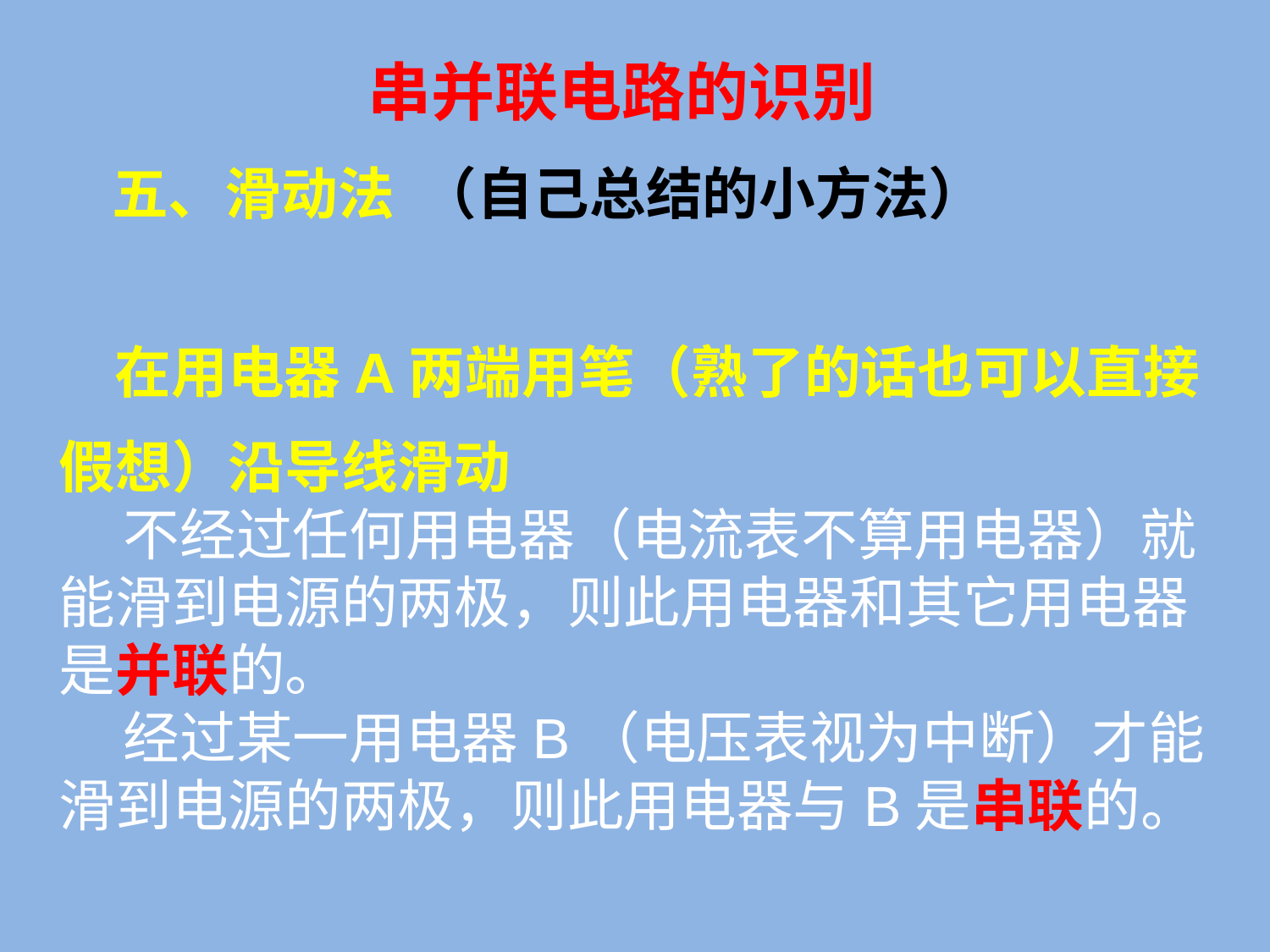

串并联电路的识别
五、滑动法  （自己总结的小方法）
    在用电器A两端用笔（熟了的话也可以直接假想）沿导线滑动
    不经过任何用电器（电流表不算用电器）就能滑到电源的两极，则此用电器和其它用电器是并联的。
    经过某一用电器B（电压表视为中断）才能滑到电源的两极，则此用电器与B是串联的。